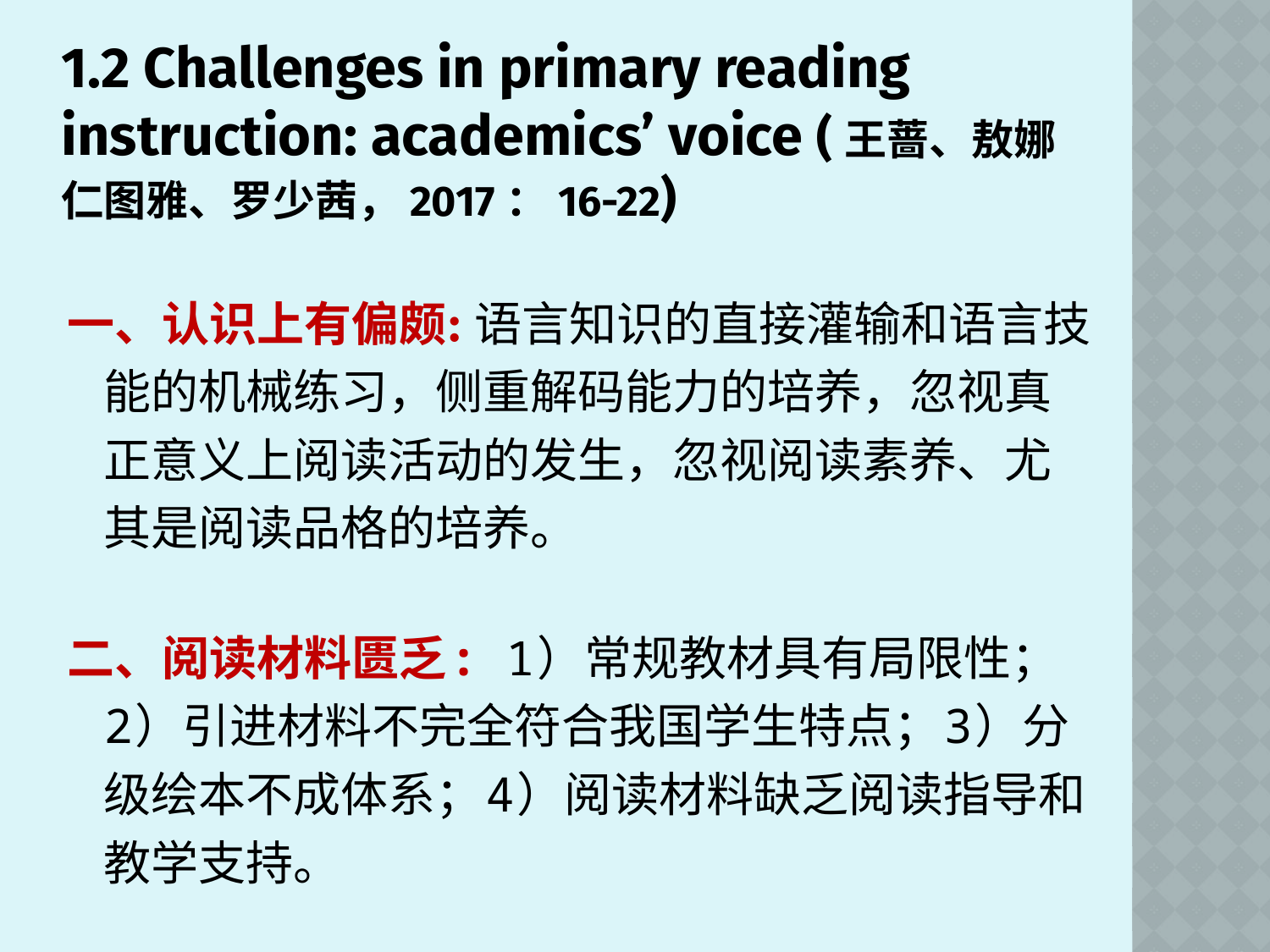

# 1.2 Challenges in primary reading instruction: academics’ voice (王蔷、敖娜仁图雅、罗少茜，2017：16-22)
一、认识上有偏颇: 语言知识的直接灌输和语言技能的机械练习，侧重解码能力的培养，忽视真正意义上阅读活动的发生，忽视阅读素养、尤其是阅读品格的培养。

二、阅读材料匮乏: 1）常规教材具有局限性；2）引进材料不完全符合我国学生特点；3）分级绘本不成体系；4）阅读材料缺乏阅读指导和教学支持。